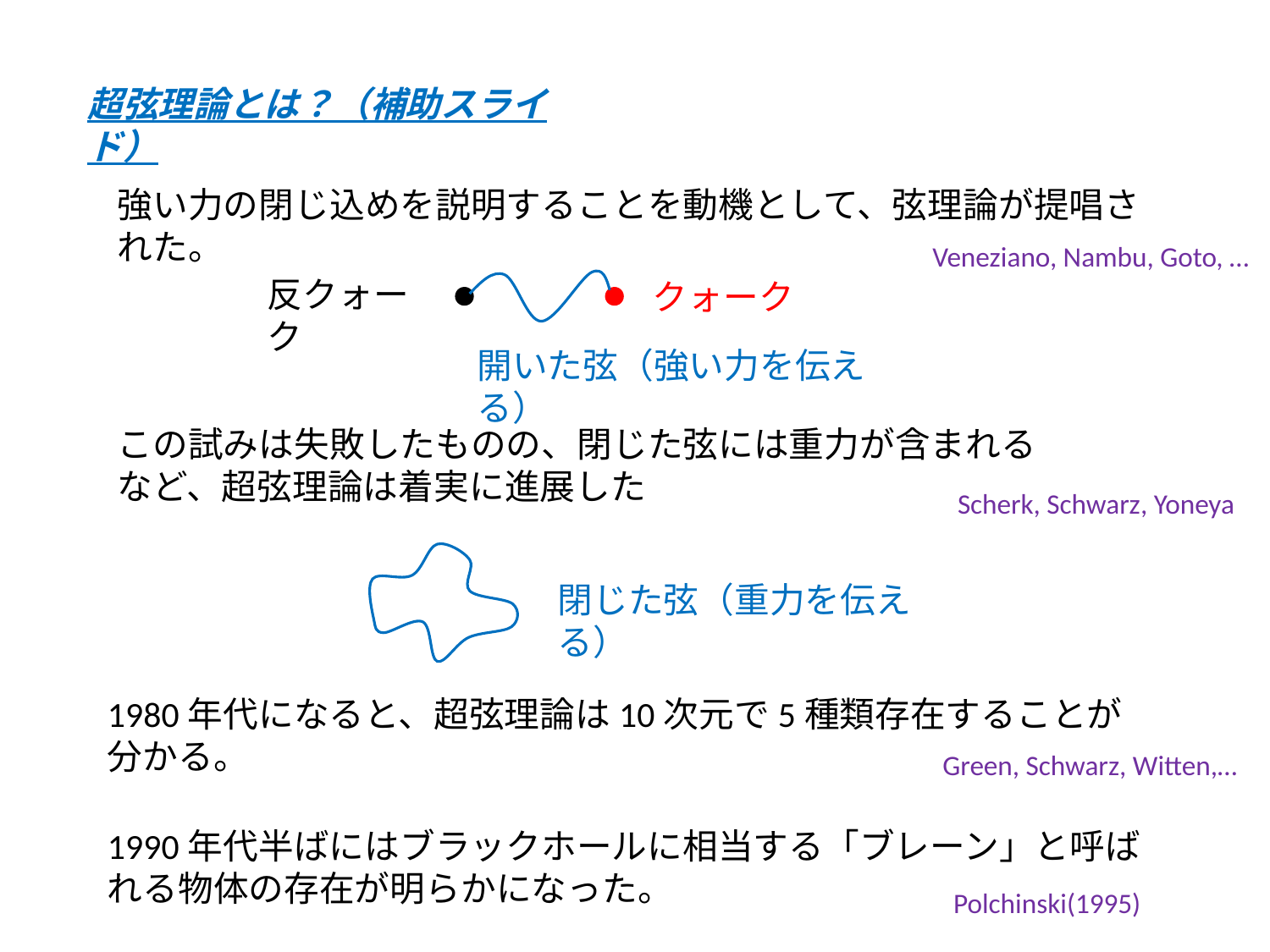

超弦理論とは？（補助スライド）
強い力の閉じ込めを説明することを動機として、弦理論が提唱された。
Veneziano, Nambu, Goto, …
反クォーク
クォーク

開いた弦（強い力を伝える）
この試みは失敗したものの、閉じた弦には重力が含まれるなど、超弦理論は着実に進展した
Scherk, Schwarz, Yoneya

閉じた弦（重力を伝える）
1980年代になると、超弦理論は10次元で5種類存在することが分かる。
Green, Schwarz, Witten,…
1990年代半ばにはブラックホールに相当する「ブレーン」と呼ばれる物体の存在が明らかになった。
Polchinski(1995)